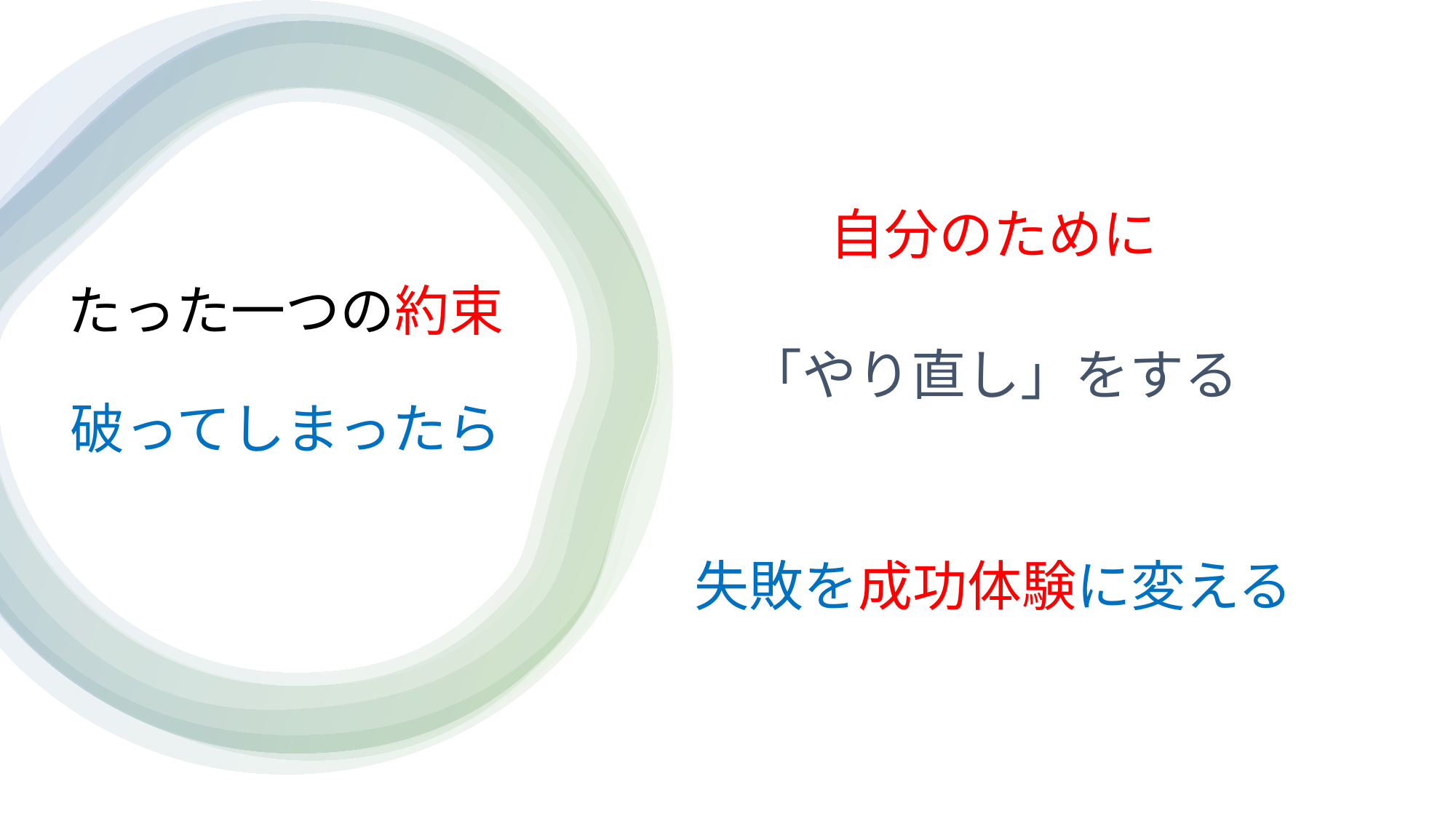

# たった一つの約束 破ってしまったら
自分のために

「やり直し」をする

失敗を成功体験に変える